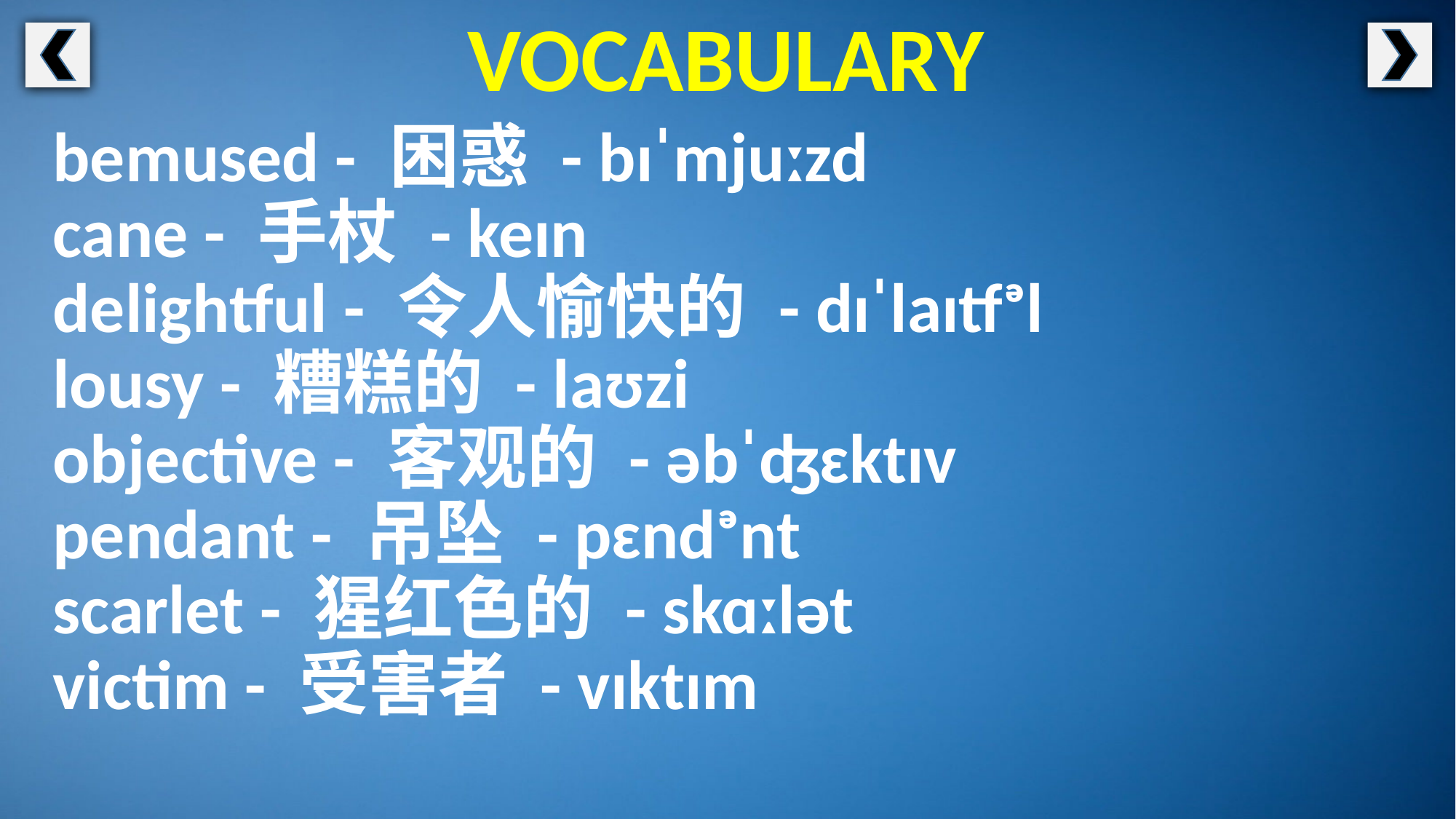

VOCABULARY
bemused - 困惑 - bɪˈmjuːzd
cane - 手杖 - keɪn
delightful - 令人愉快的 - dɪˈlaɪtfᵊl
lousy - 糟糕的 - laʊzi
objective - 客观的 - əbˈʤɛktɪv
pendant - 吊坠 - pɛndᵊnt
scarlet - 猩红色的 - skɑːlət
victim - 受害者 - vɪktɪm